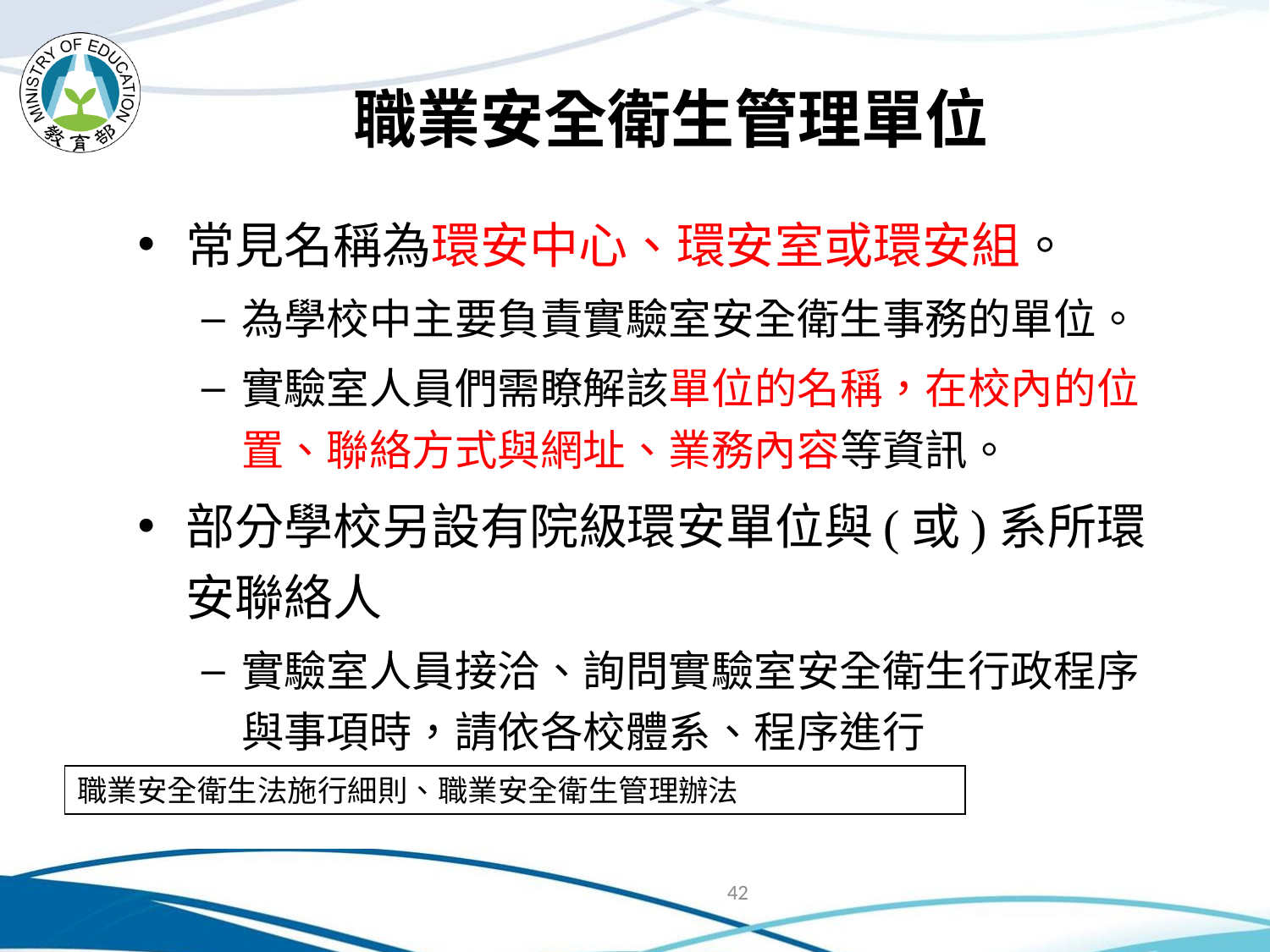

# 職業安全衛生管理單位
常見名稱為環安中心、環安室或環安組。
為學校中主要負責實驗室安全衛生事務的單位。
實驗室人員們需瞭解該單位的名稱，在校內的位置、聯絡方式與網址、業務內容等資訊。
部分學校另設有院級環安單位與(或)系所環安聯絡人
實驗室人員接洽、詢問實驗室安全衛生行政程序與事項時，請依各校體系、程序進行
職業安全衛生法施行細則、職業安全衛生管理辦法
42